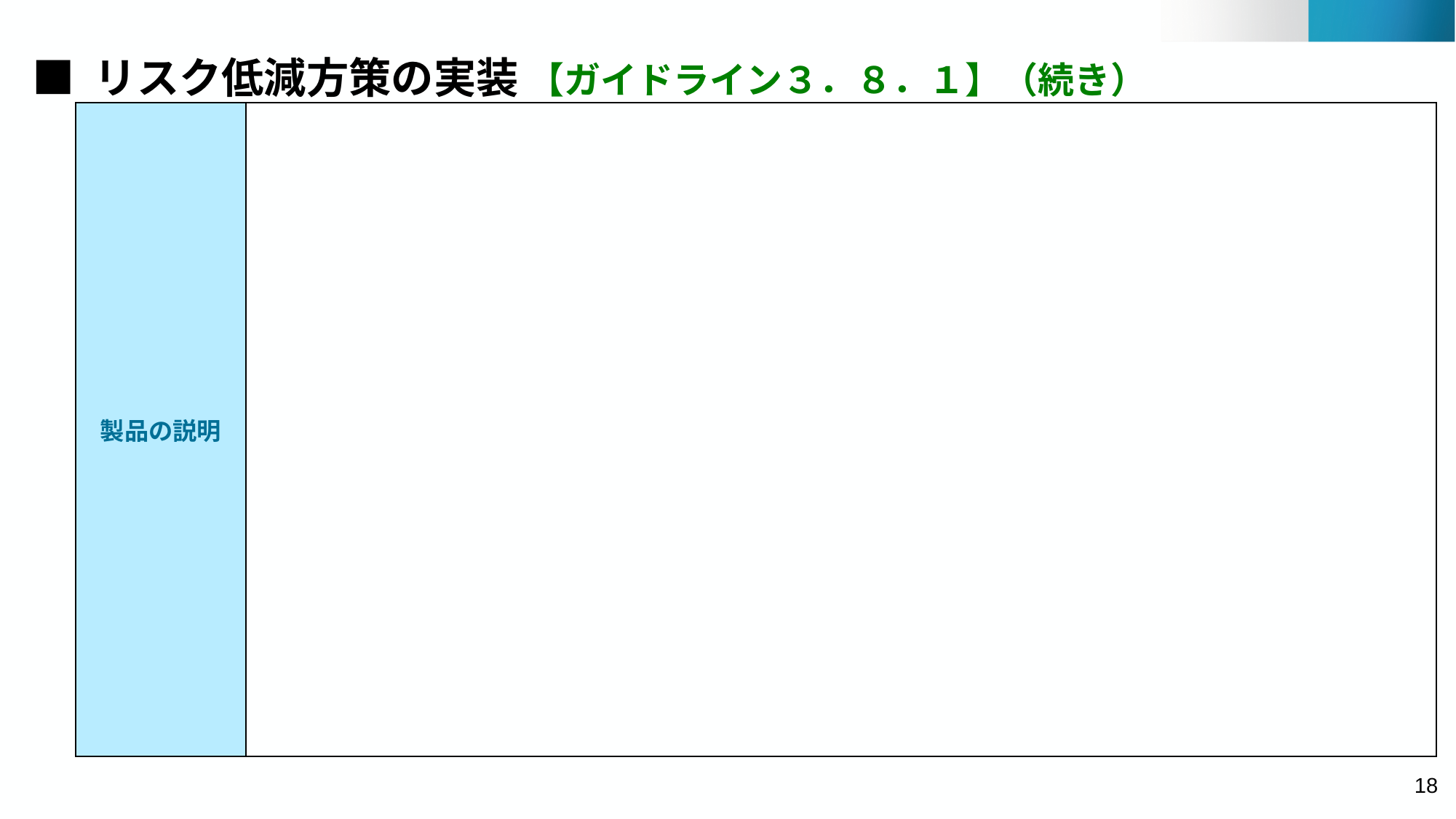

■ リスク低減方策の実装 【ガイドライン３．８．１】（続き）
| 製品の説明 |  |
| --- | --- |

18